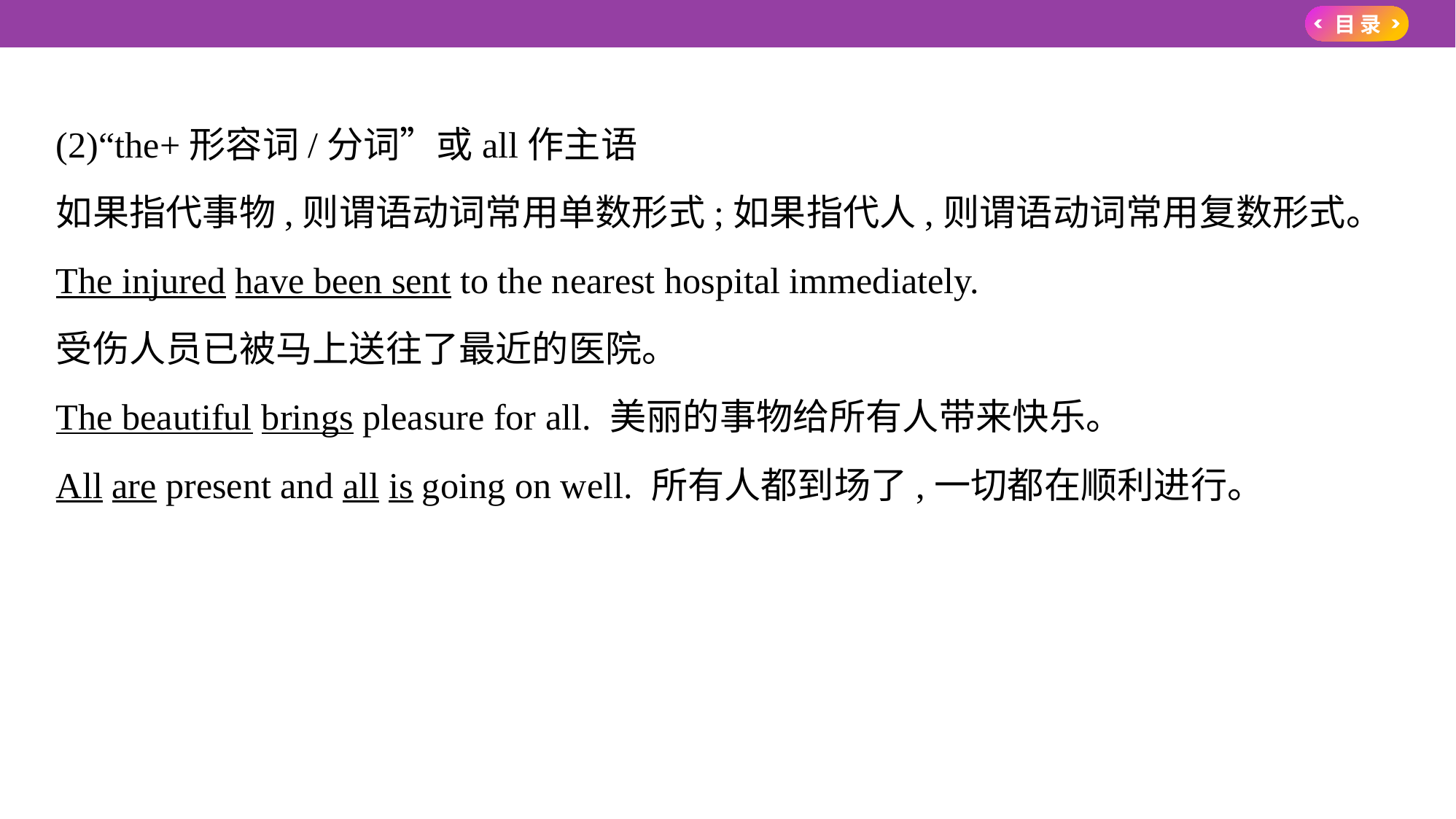

(2)“the+形容词/分词”或all作主语
如果指代事物,则谓语动词常用单数形式;如果指代人,则谓语动词常用复数形式。
The injured have been sent to the nearest hospital immediately.
受伤人员已被马上送往了最近的医院。
The beautiful brings pleasure for all. 美丽的事物给所有人带来快乐。
All are present and all is going on well. 所有人都到场了,一切都在顺利进行。